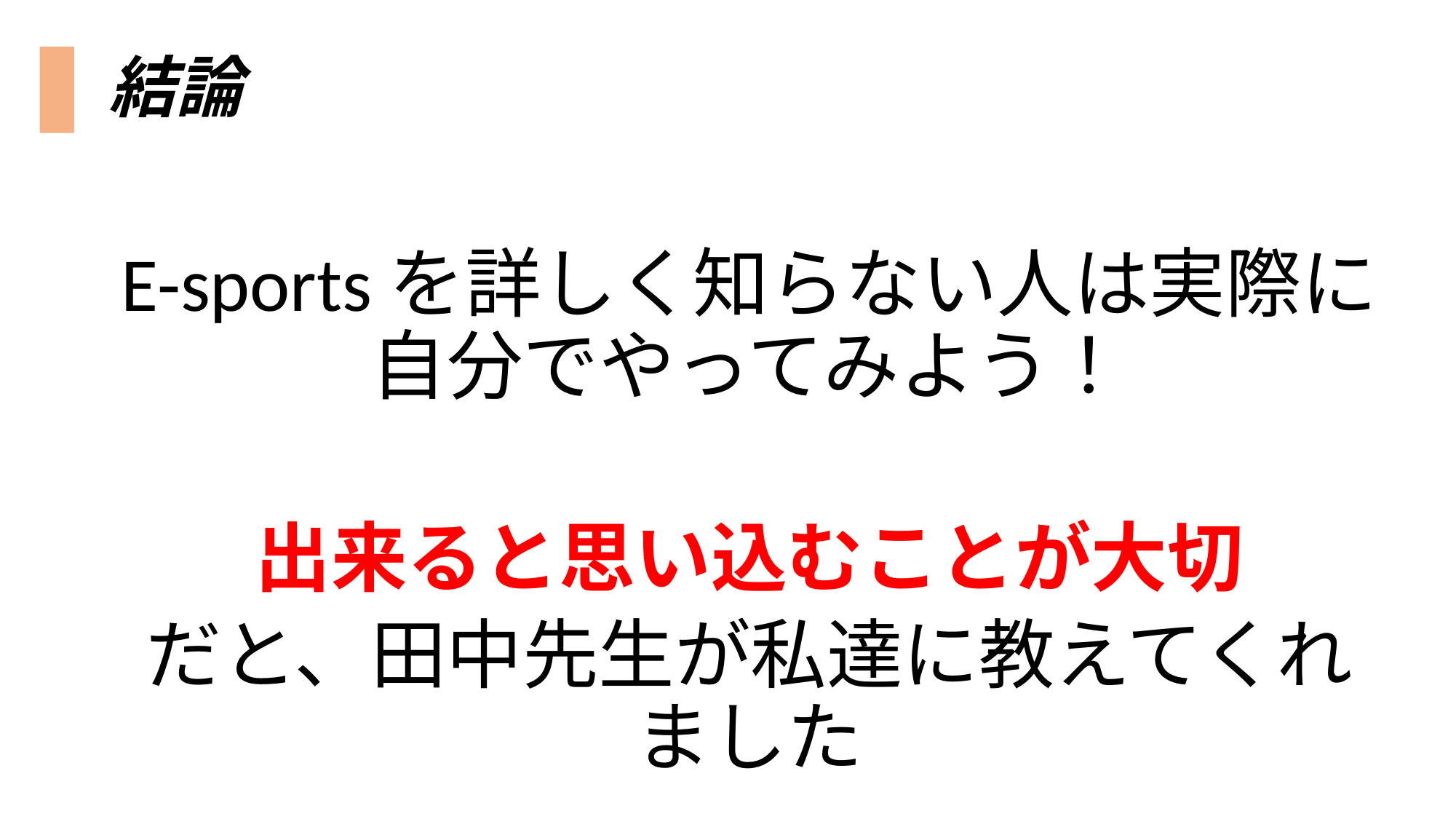

# 結論

E-sportsを詳しく知らない人は実際に自分でやってみよう！

出来ると思い込むことが大切
だと、田中先生が私達に教えてくれました